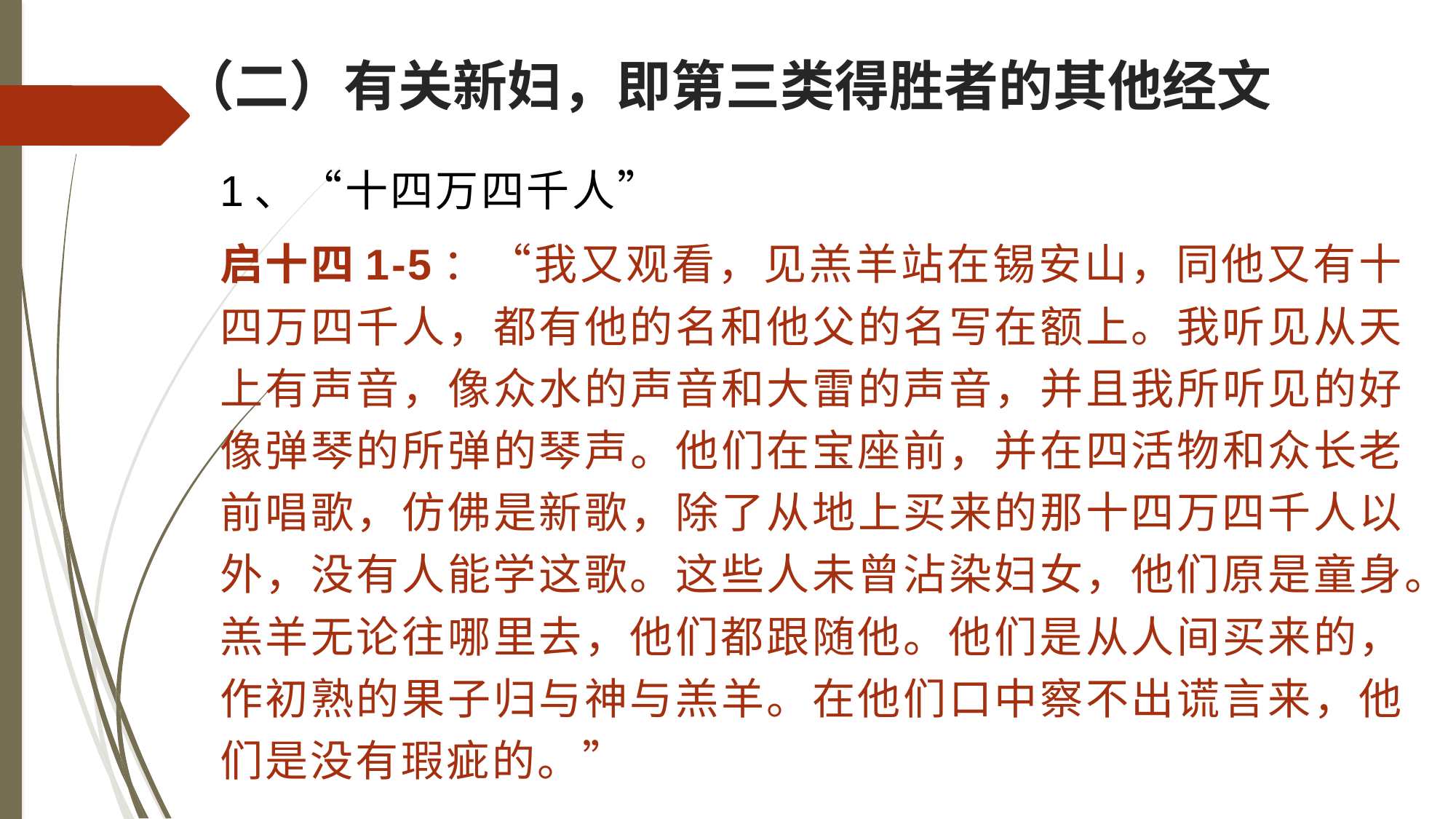

# （二）有关新妇，即第三类得胜者的其他经文
1、“十四万四千人”
启十四1-5：“我又观看，见羔羊站在锡安山，同他又有十四万四千人，都有他的名和他父的名写在额上。我听见从天上有声音，像众水的声音和大雷的声音，并且我所听见的好像弹琴的所弹的琴声。他们在宝座前，并在四活物和众长老前唱歌，仿佛是新歌，除了从地上买来的那十四万四千人以外，没有人能学这歌。这些人未曾沾染妇女，他们原是童身。羔羊无论往哪里去，他们都跟随他。他们是从人间买来的，作初熟的果子归与神与羔羊。在他们口中察不出谎言来，他们是没有瑕疵的。”